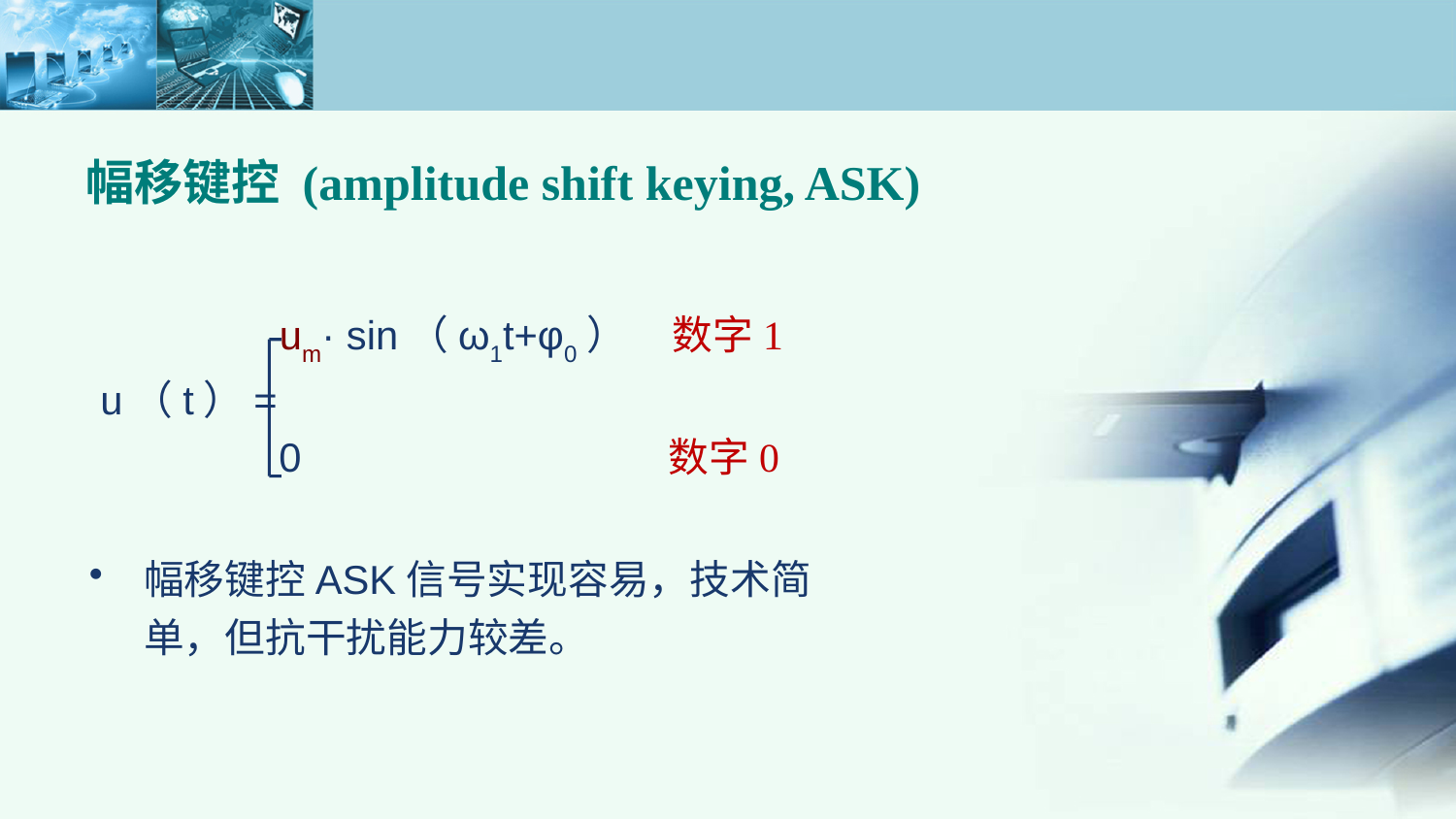

# 幅移键控 (amplitude shift keying, ASK)

              um· sin（ω1t+φ0）     数字1
 u（t）=
                 0                                数字0

幅移键控ASK信号实现容易，技术简单，但抗干扰能力较差。